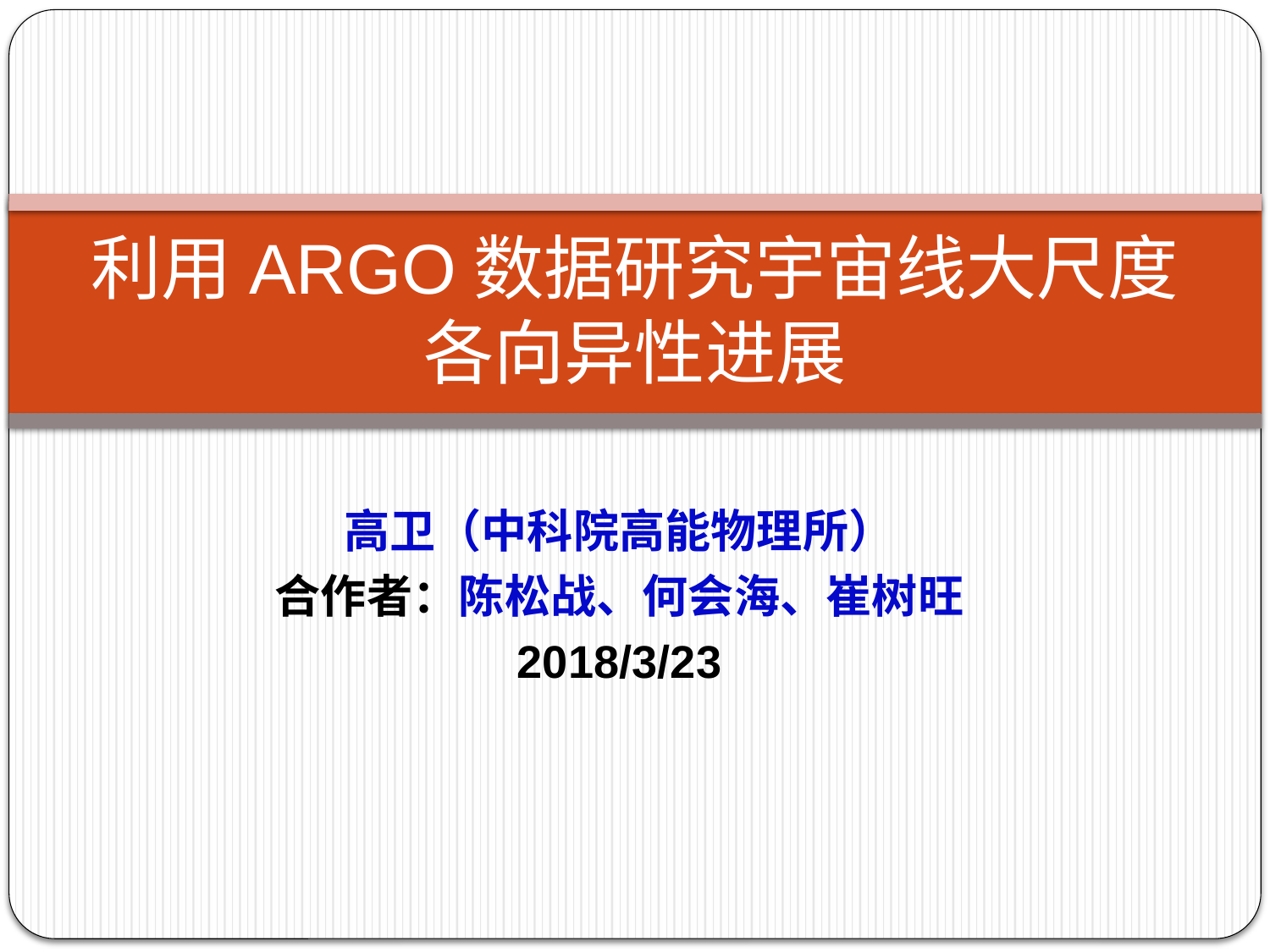

# 利用ARGO数据研究宇宙线大尺度各向异性进展
高卫（中科院高能物理所）
合作者：陈松战、何会海、崔树旺
2018/3/23